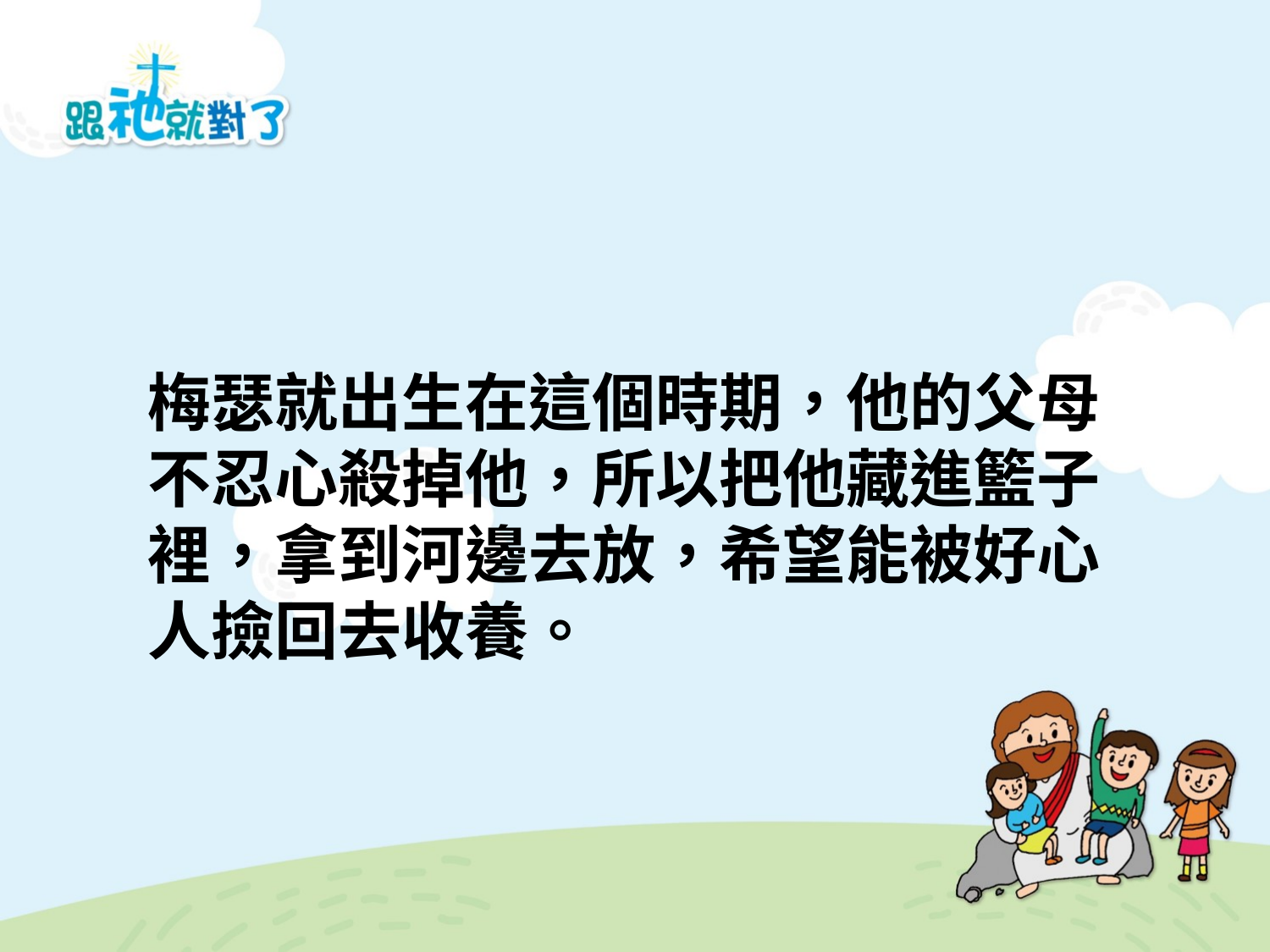

梅瑟就出生在這個時期，他的父母不忍心殺掉他，所以把他藏進籃子裡，拿到河邊去放，希望能被好心人撿回去收養。